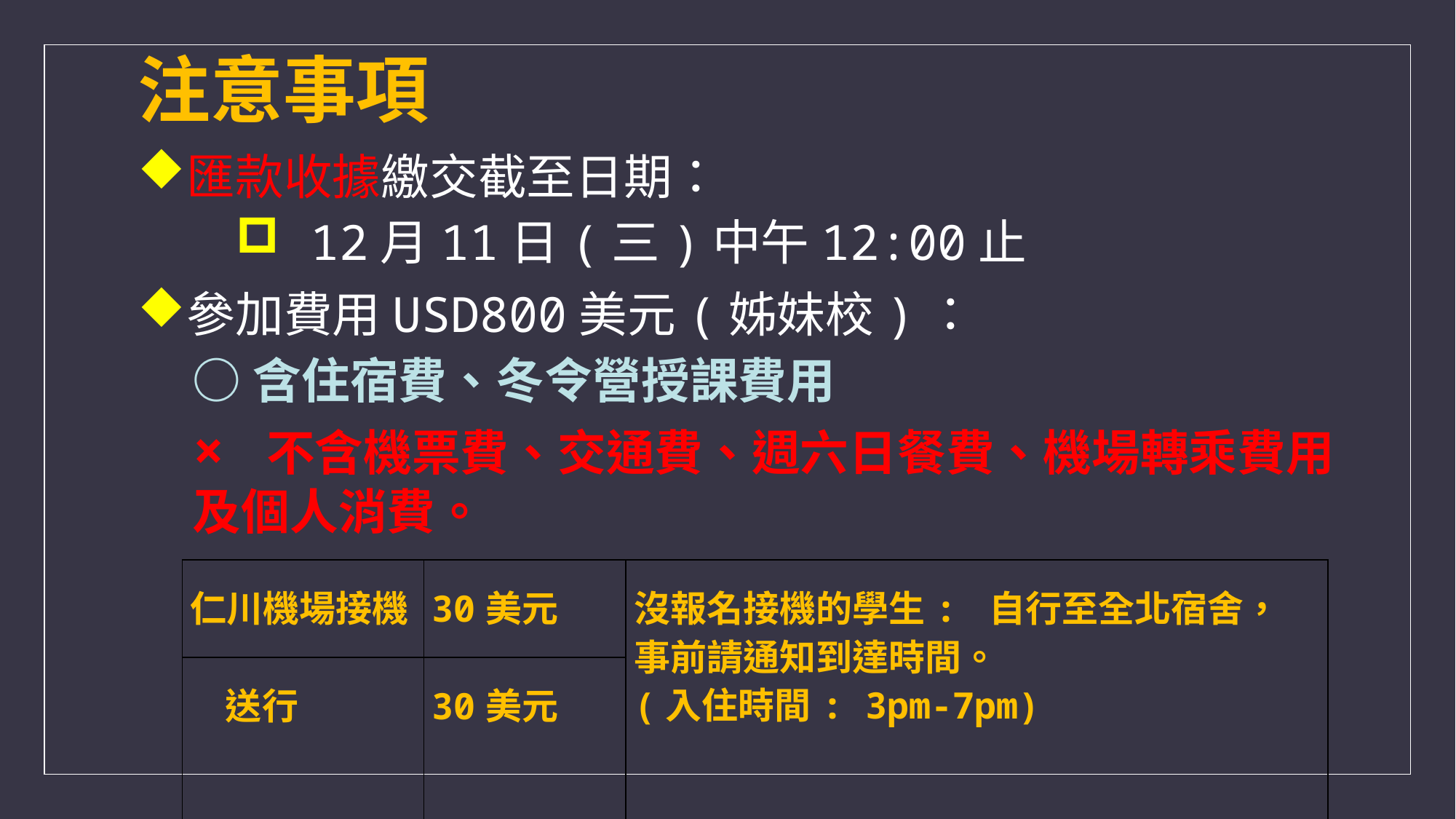

# 注意事項
匯款收據繳交截至日期：
 12月11日(三)中午12:00止
參加費用USD800美元(姊妹校)：
○含住宿費、冬令營授課費用
× 不含機票費、交通費、週六日餐費、機場轉乘費用及個人消費。

| 仁川機場接機 | 30美元 | 沒報名接機的學生: 自行至全北宿舍， 事前請通知到達時間。 (入住時間: 3pm-7pm) |
| --- | --- | --- |
| 送行 | 30美元 |  |